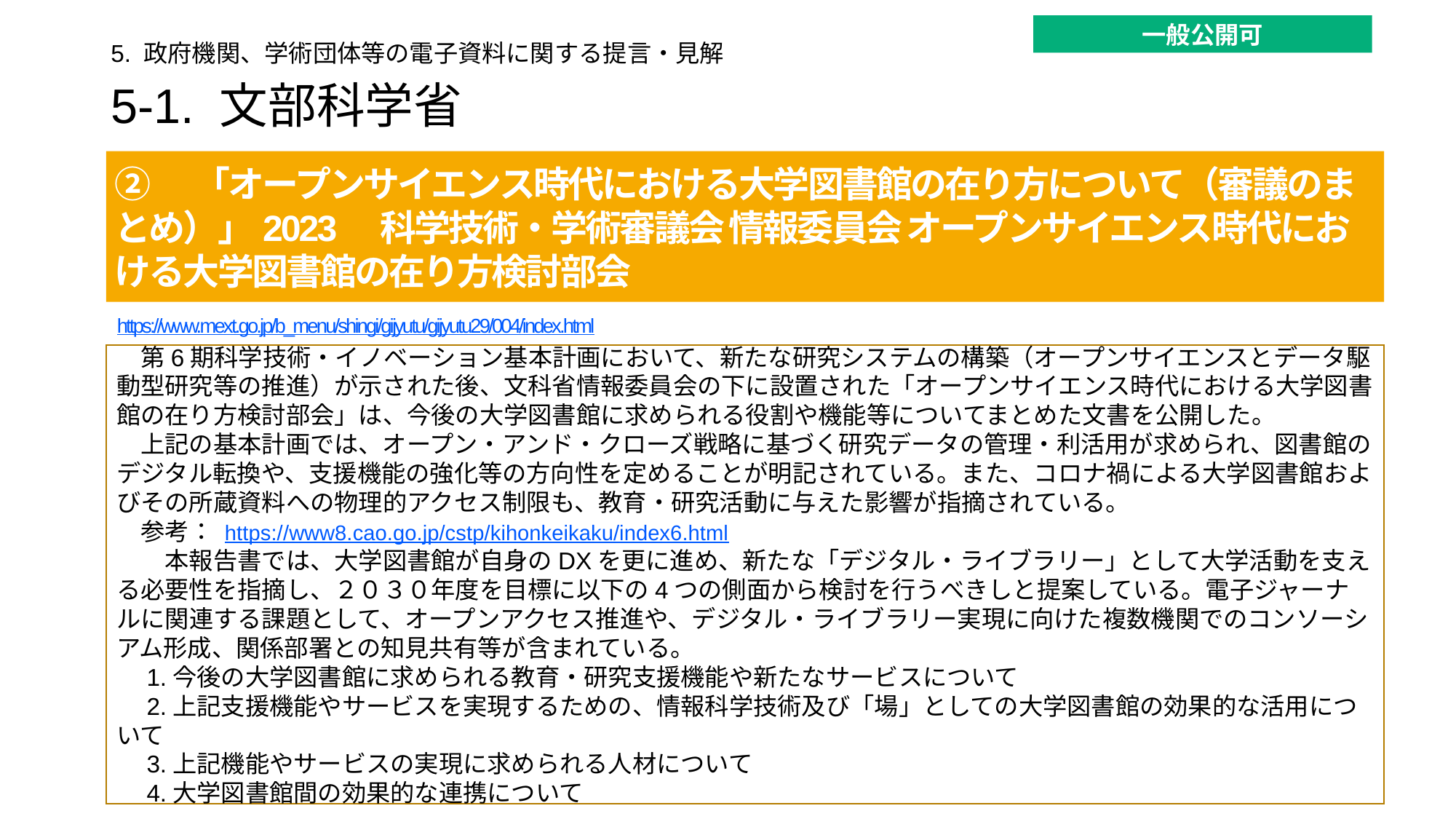

一般公開可
5. 政府機関、学術団体等の電子資料に関する提言・見解

# 5-1. 文部科学省
②　「オープンサイエンス時代における大学図書館の在り方について（審議のまとめ）」2023　科学技術・学術審議会 情報委員会 オープンサイエンス時代における大学図書館の在り方検討部会
https://www.mext.go.jp/b_menu/shingi/gijyutu/gijyutu29/004/index.html

　第6期科学技術・イノベーション基本計画において、新たな研究システムの構築（オープンサイエンスとデータ駆動型研究等の推進）が示された後、文科省情報委員会の下に設置された「オープンサイエンス時代における大学図書館の在り方検討部会」は、今後の大学図書館に求められる役割や機能等についてまとめた文書を公開した。
　上記の基本計画では、オープン・アンド・クローズ戦略に基づく研究データの管理・利活用が求められ、図書館のデジタル転換や、支援機能の強化等の方向性を定めることが明記されている。また、コロナ禍による大学図書館およびその所蔵資料への物理的アクセス制限も、教育・研究活動に与えた影響が指摘されている。
　参考： https://www8.cao.go.jp/cstp/kihonkeikaku/index6.html
　　本報告書では、大学図書館が自身のDXを更に進め、新たな「デジタル・ライブラリー」として大学活動を支える必要性を指摘し、２０３０年度を目標に以下の4つの側面から検討を行うべきしと提案している。電子ジャーナルに関連する課題として、オープンアクセス推進や、デジタル・ライブラリー実現に向けた複数機関でのコンソーシアム形成、関係部署との知見共有等が含まれている。
　1.今後の大学図書館に求められる教育・研究支援機能や新たなサービスについて
　2.上記支援機能やサービスを実現するための、情報科学技術及び「場」としての大学図書館の効果的な活用について
　3.上記機能やサービスの実現に求められる人材について
　4.大学図書館間の効果的な連携について